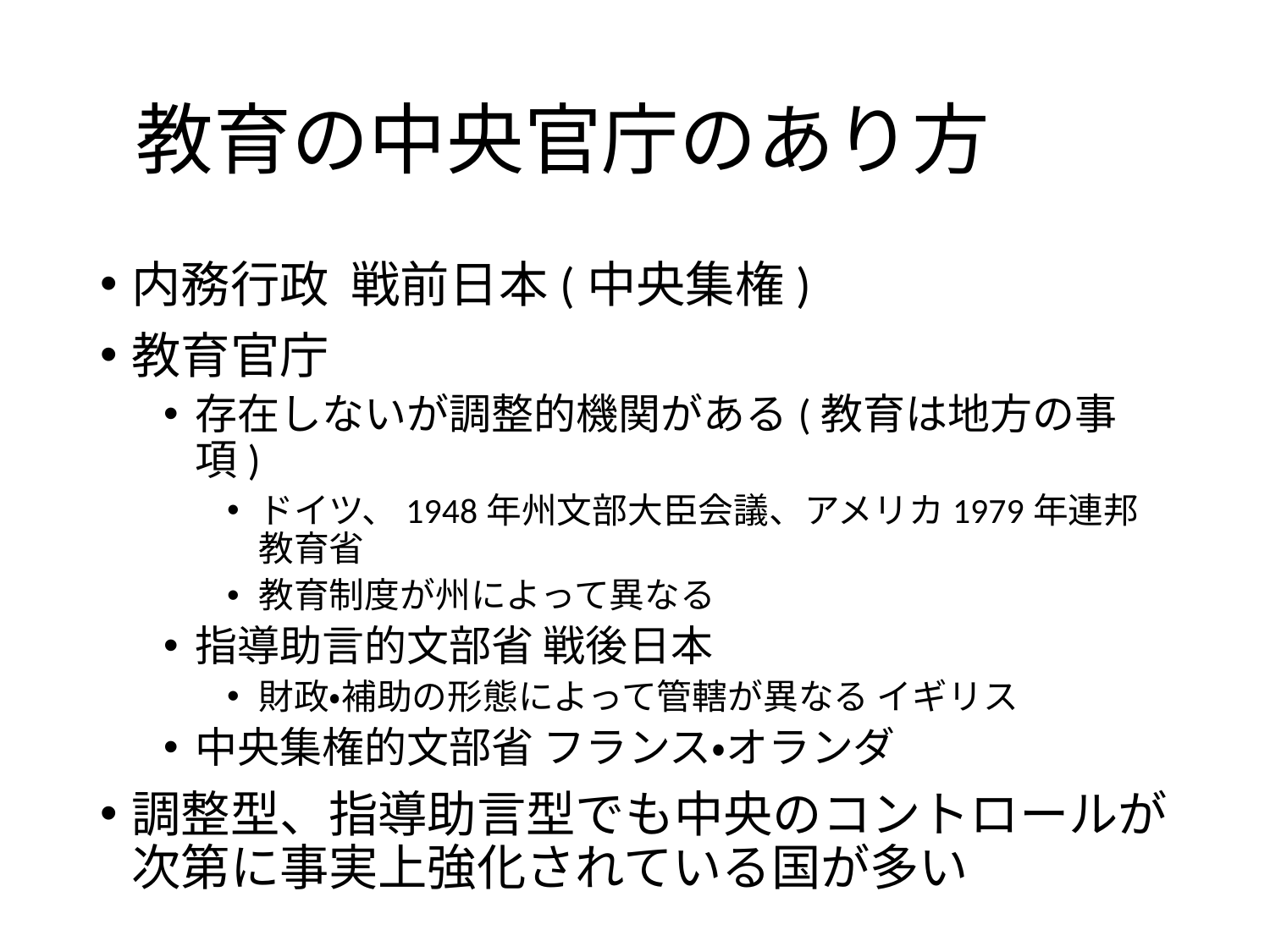

# 教育の中央官庁のあり方
内務行政  戦前日本(中央集権)
教育官庁
存在しないが調整的機関がある(教育は地方の事項)
ドイツ、1948年州文部大臣会議、アメリカ1979年連邦教育省
教育制度が州によって異なる
指導助言的文部省 戦後日本
財政・補助の形態によって管轄が異なる イギリス
中央集権的文部省 フランス・オランダ
調整型、指導助言型でも中央のコントロールが次第に事実上強化されている国が多い